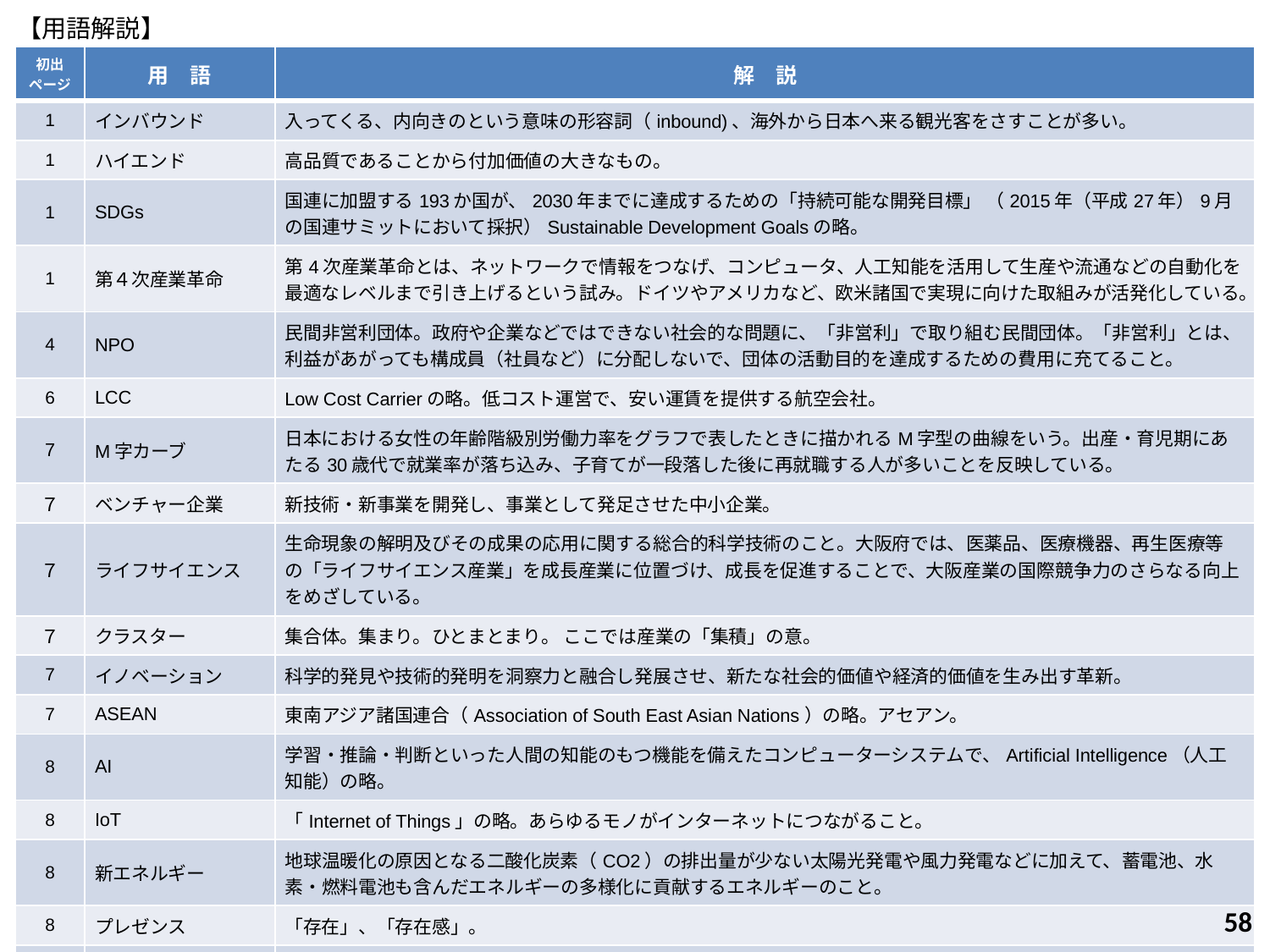

【用語解説】
| 初出 ページ | 用　語 | 解　説 |
| --- | --- | --- |
| 1 | インバウンド | 入ってくる、内向きのという意味の形容詞（inbound)、海外から日本へ来る観光客をさすことが多い。 |
| 1 | ハイエンド | 高品質であることから付加価値の大きなもの。 |
| 1 | SDGs | 国連に加盟する193か国が、2030年までに達成するための「持続可能な開発目標」 （2015年（平成27年）9月の国連サミットにおいて採択）Sustainable Development Goalsの略。 |
| 1 | 第４次産業革命 | 第4次産業革命とは、ネットワークで情報をつなげ、コンピュータ、人工知能を活用して生産や流通などの自動化を最適なレベルまで引き上げるという試み。ドイツやアメリカなど、欧米諸国で実現に向けた取組みが活発化している。 |
| 4 | NPO | 民間非営利団体。政府や企業などではできない社会的な問題に、「非営利」で取り組む民間団体。「非営利」とは、利益があがっても構成員（社員など）に分配しないで、団体の活動目的を達成するための費用に充てること。 |
| 6 | LCC | Low Cost Carrierの略。低コスト運営で、安い運賃を提供する航空会社。 |
| 7 | M字カーブ | 日本における女性の年齢階級別労働力率をグラフで表したときに描かれるM字型の曲線をいう。出産・育児期にあたる30歳代で就業率が落ち込み、子育てが一段落した後に再就職する人が多いことを反映している。 |
| ７ | ベンチャー企業 | 新技術・新事業を開発し、事業として発足させた中小企業。 |
| ７ | ライフサイエンス | 生命現象の解明及びその成果の応用に関する総合的科学技術のこと。大阪府では、医薬品、医療機器、再生医療等の「ライフサイエンス産業」を成長産業に位置づけ、成長を促進することで、大阪産業の国際競争力のさらなる向上をめざしている。 |
| ７ | クラスター | 集合体。集まり。ひとまとまり。 ここでは産業の「集積」の意。 |
| 7 | イノベーション | 科学的発見や技術的発明を洞察力と融合し発展させ、新たな社会的価値や経済的価値を生み出す革新。 |
| 7 | ASEAN | 東南アジア諸国連合（Association of South East Asian Nations）の略。アセアン。 |
| 8 | AI | 学習・推論・判断といった人間の知能のもつ機能を備えたコンピューターシステムで、Artificial Intelligence（人工知能）の略。 |
| 8 | IoT | 「Internet of Things」の略。あらゆるモノがインターネットにつながること。 |
| 8 | 新エネルギー | 地球温暖化の原因となる二酸化炭素（CO2）の排出量が少ない太陽光発電や風力発電などに加えて、蓄電池、水素・燃料電池も含んだエネルギーの多様化に貢献するエネルギーのこと。 |
| 8 | プレゼンス | 「存在」、「存在感」。 |
| 9 | PMDA関西支部 | 医薬品などの健康被害救済、承認審査、安全対策の３つの役割を⼀体として⾏う公的機関である独立行政法人医薬品医療機器総合機構（Pharmaceuticals and Medical Devices Agency）の関西支部。2013年（平成25年）10月に開設され、医薬品等に関する研究開発の初期段階から市販後までの各種相談等を実施している。 |
| 9 | ヘルスケア | 健康の維持や増進のための行為や健康管理のこと。 |
58